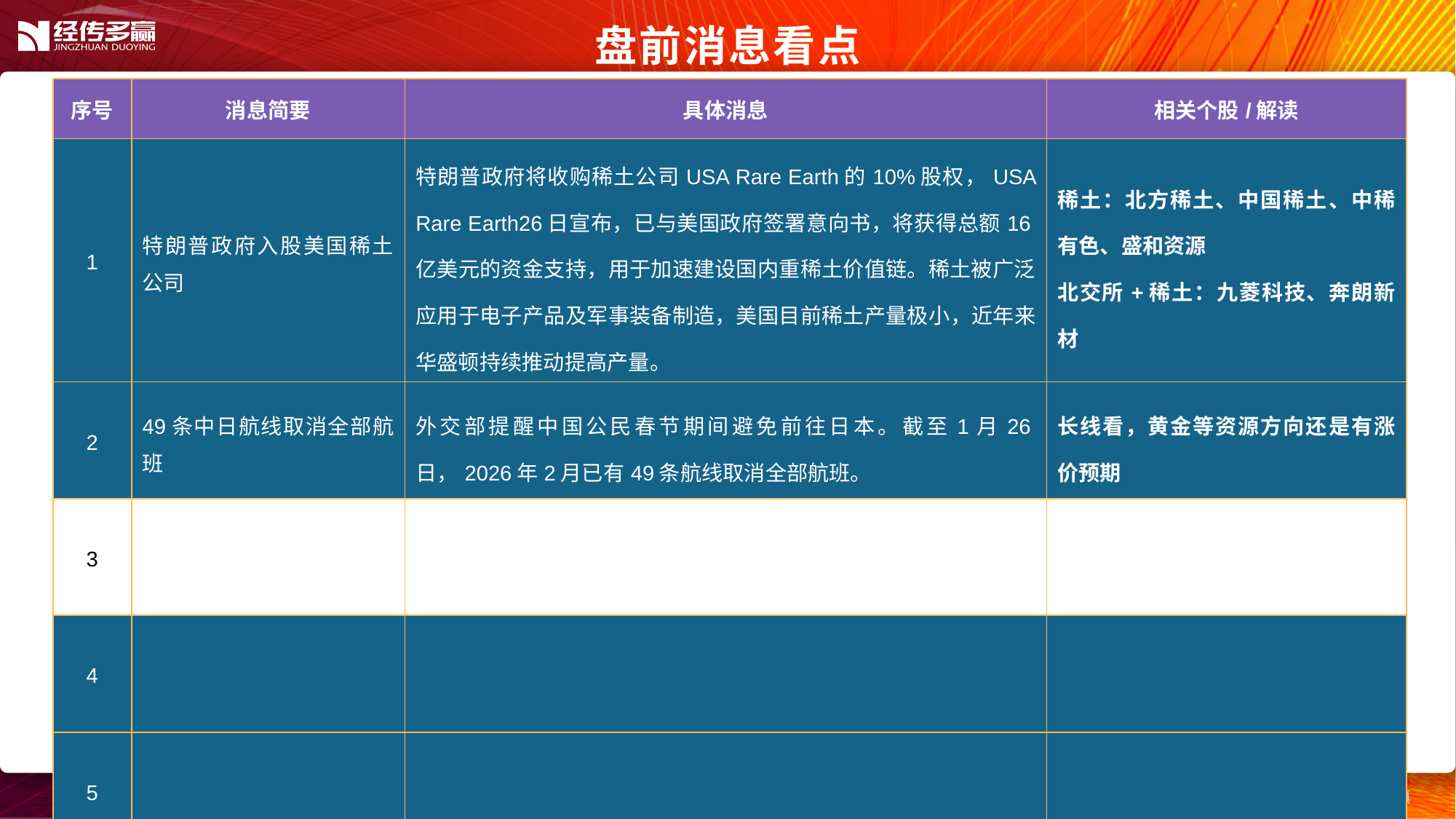

盘前消息看点

| 序号 | 消息简要 | 具体消息 | 相关个股/解读 |
| --- | --- | --- | --- |
| 1 | 特朗普政府入股美国稀土公司 | 特朗普政府将收购稀土公司USA Rare Earth的10%股权，USA Rare Earth26日宣布，已与美国政府签署意向书，将获得总额16亿美元的资金支持，用于加速建设国内重稀土价值链。稀土被广泛应用于电子产品及军事装备制造，美国目前稀土产量极小，近年来华盛顿持续推动提高产量。 | 稀土：北方稀土、中国稀土、中稀有色、盛和资源 北交所+稀土：九菱科技、奔朗新材 |
| 2 | 49条中日航线取消全部航班 | 外交部提醒中国公民春节期间避免前往日本。截至1月26日，2026年2月已有49条航线取消全部航班。 | 长线看，黄金等资源方向还是有涨价预期 |
| 3 |  |  |  |
| 4 |  |  |  |
| 5 |  |  |  |
12